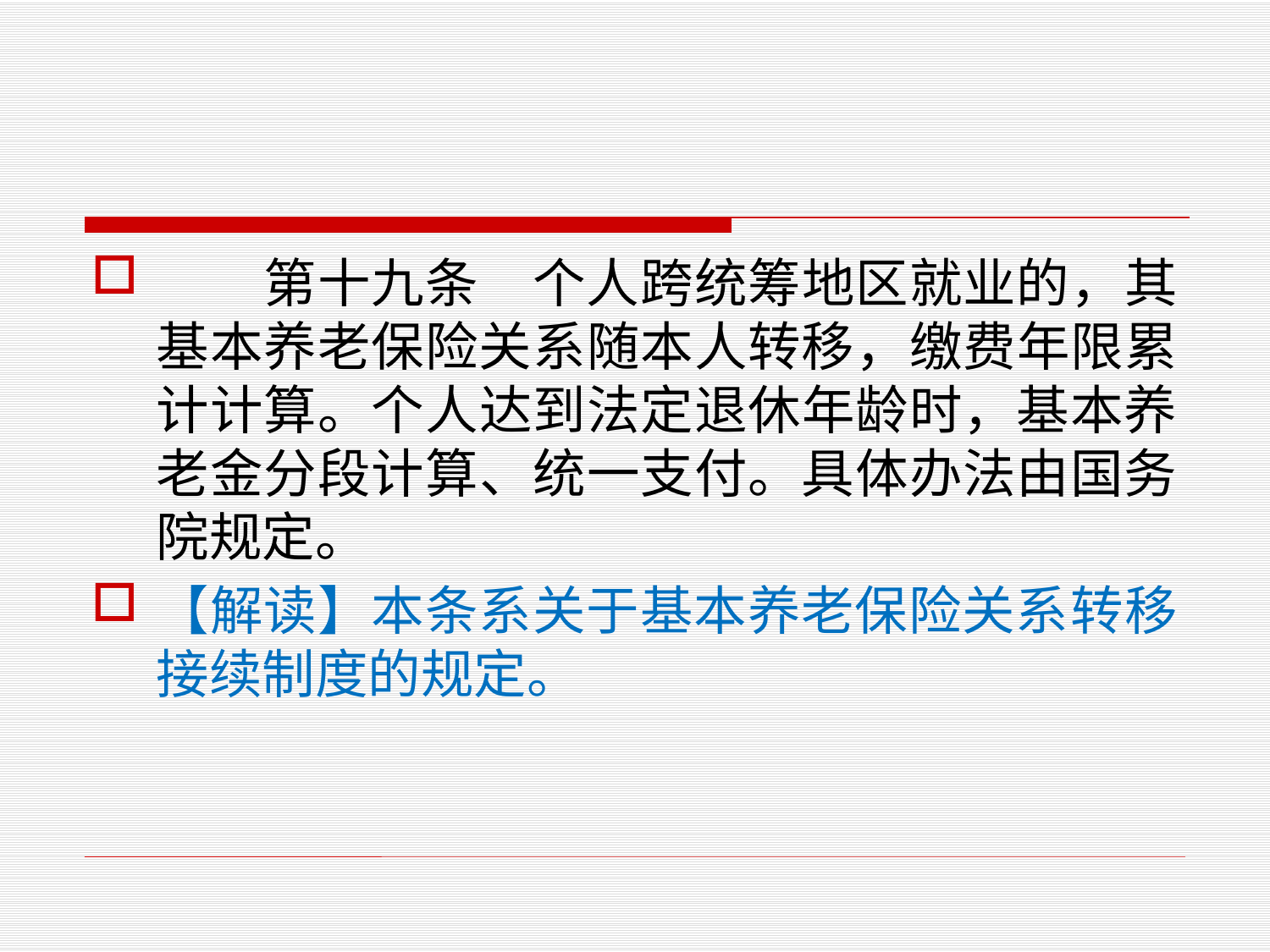

第十九条　个人跨统筹地区就业的，其基本养老保险关系随本人转移，缴费年限累计计算。个人达到法定退休年龄时，基本养老金分段计算、统一支付。具体办法由国务院规定。
【解读】本条系关于基本养老保险关系转移接续制度的规定。